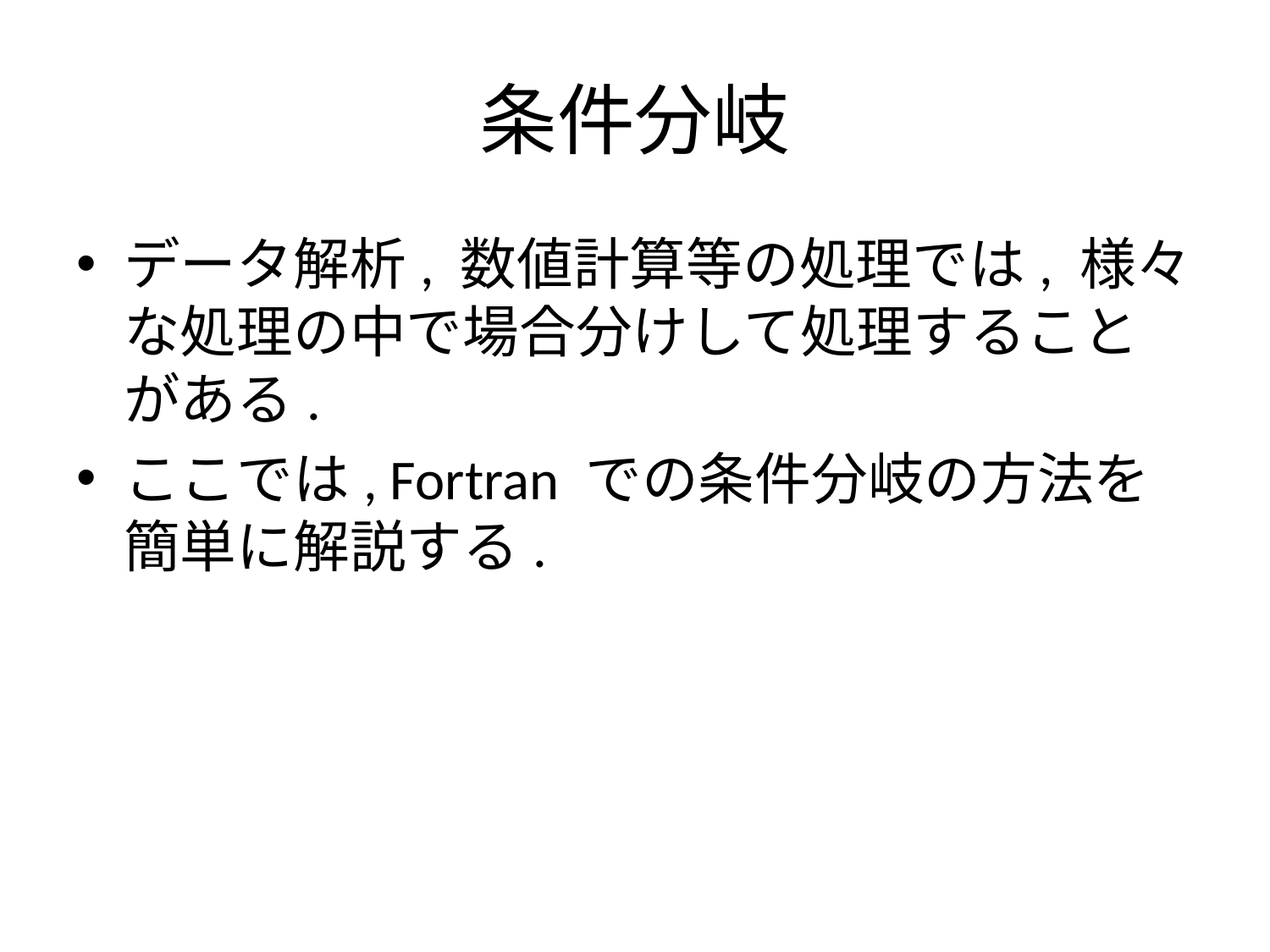

# 条件分岐
データ解析, 数値計算等の処理では, 様々な処理の中で場合分けして処理することがある.
ここでは, Fortran での条件分岐の方法を簡単に解説する.